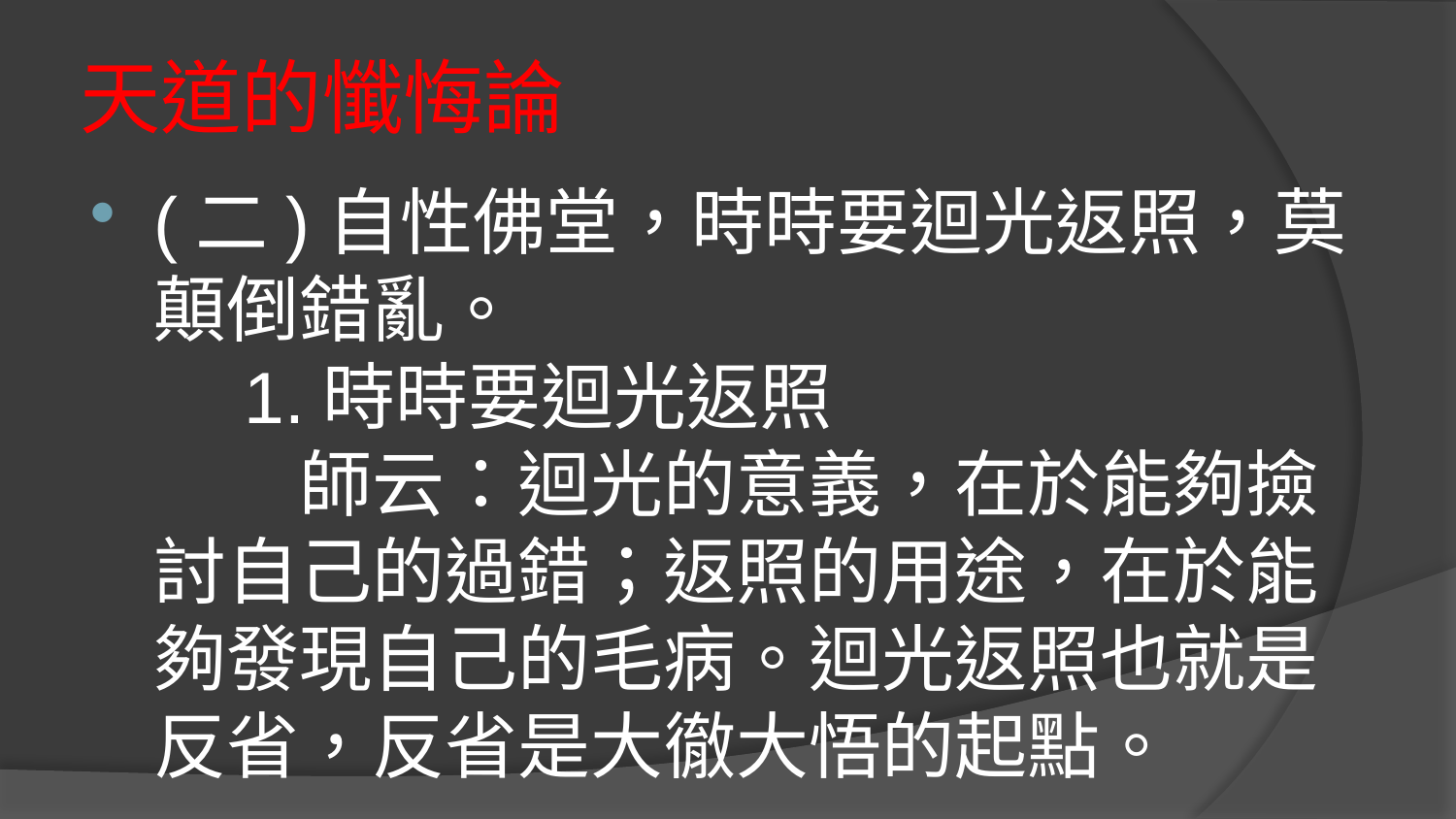

# 天道的懺悔論
(二)自性佛堂，時時要迴光返照，莫顛倒錯亂。
　1.時時要迴光返照
　　師云：迴光的意義，在於能夠撿討自己的過錯；返照的用途，在於能夠發現自己的毛病。迴光返照也就是反省，反省是大徹大悟的起點。